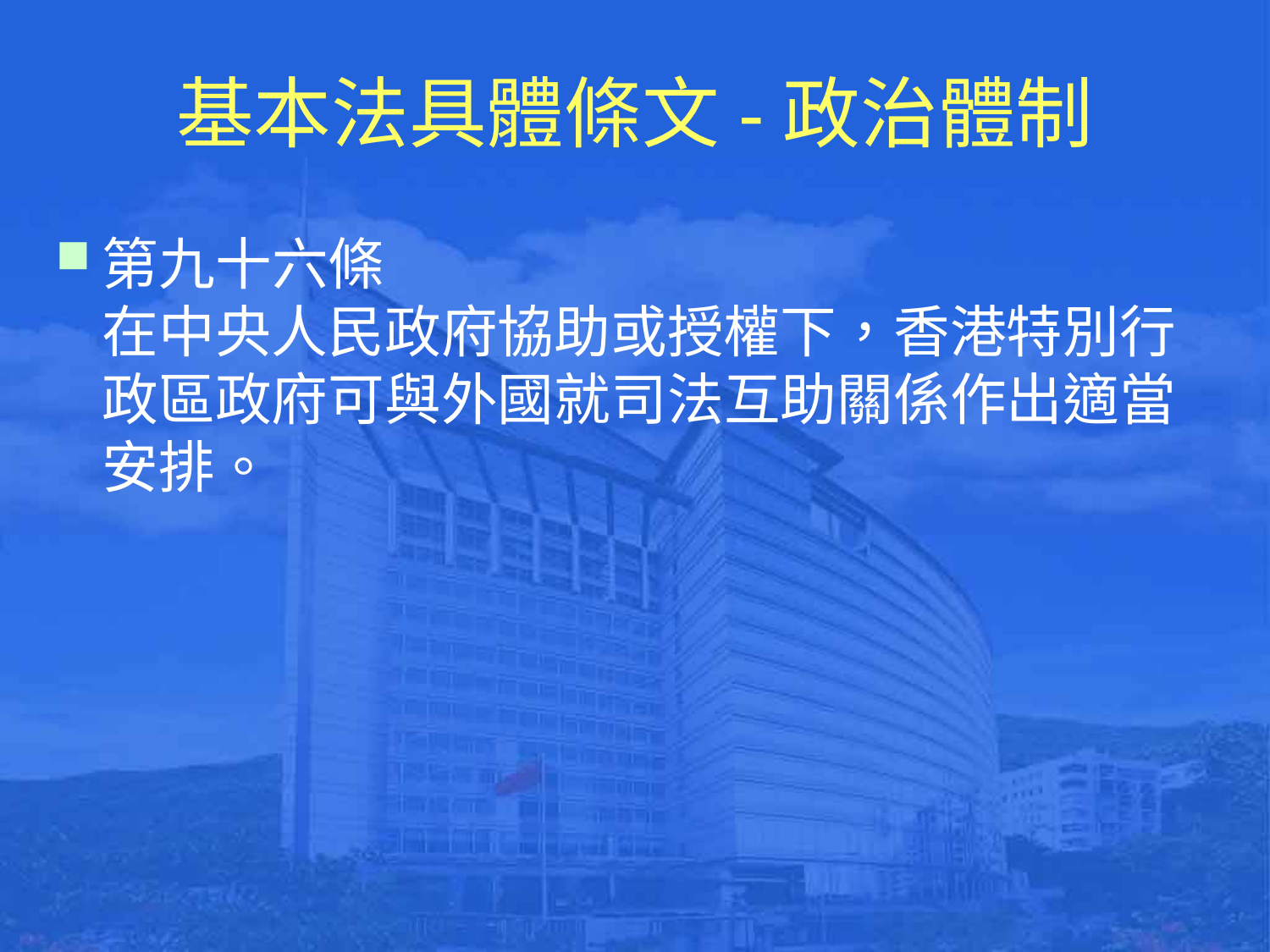

# 基本法具體條文-政治體制
第九十六條
在中央人民政府協助或授權下，香港特別行政區政府可與外國就司法互助關係作出適當安排。